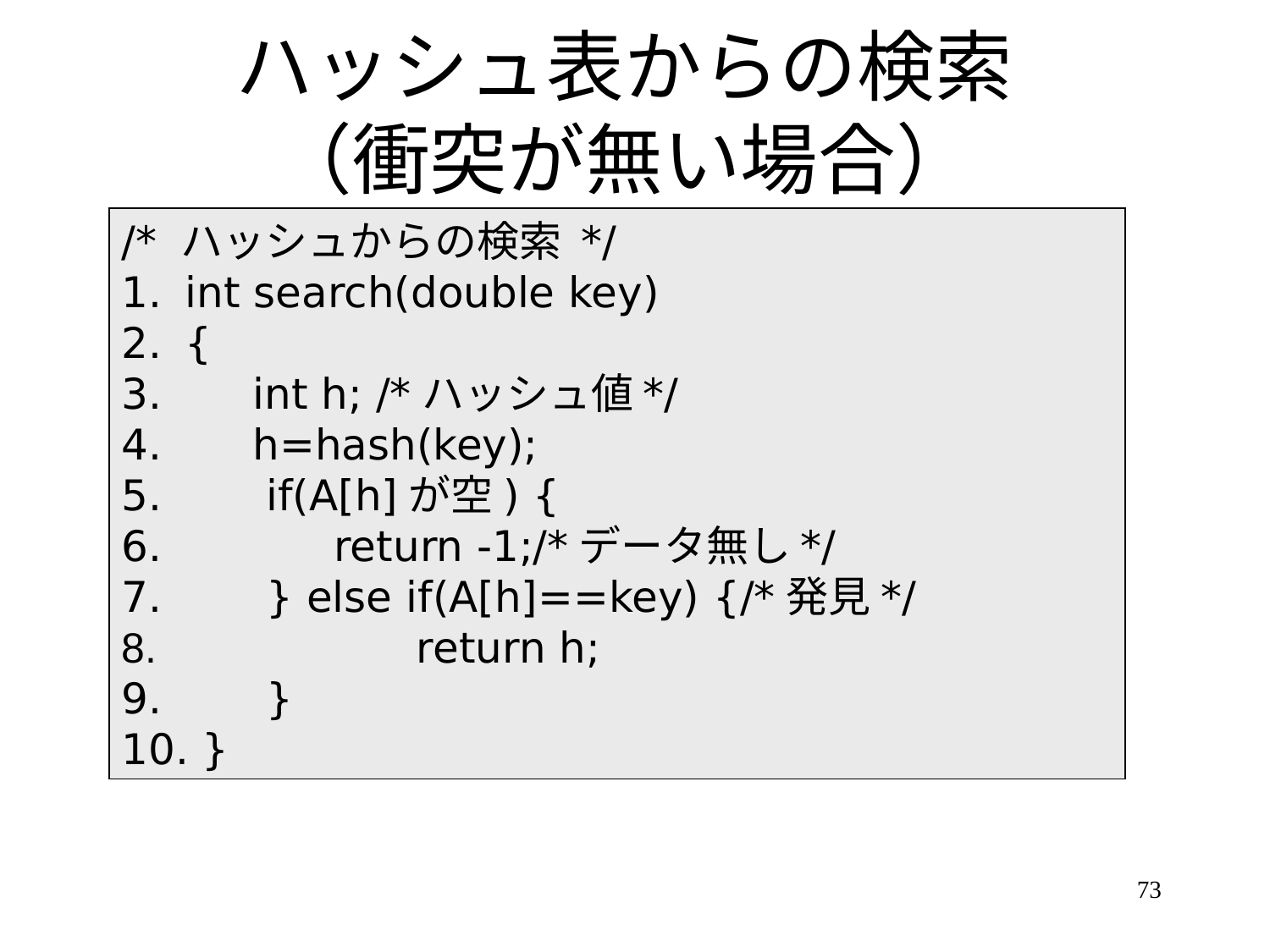

# ハッシュ表からの検索 （衝突が無い場合）
/* ハッシュからの検索 */
int search(double key)
{
     int h; /*ハッシュ値*/
     h=hash(key);
      if(A[h]が空) {
           return -1;/*データ無し*/
      } else if(A[h]==key) {/*発見*/
　　　　　 return h;
      }
 }
73